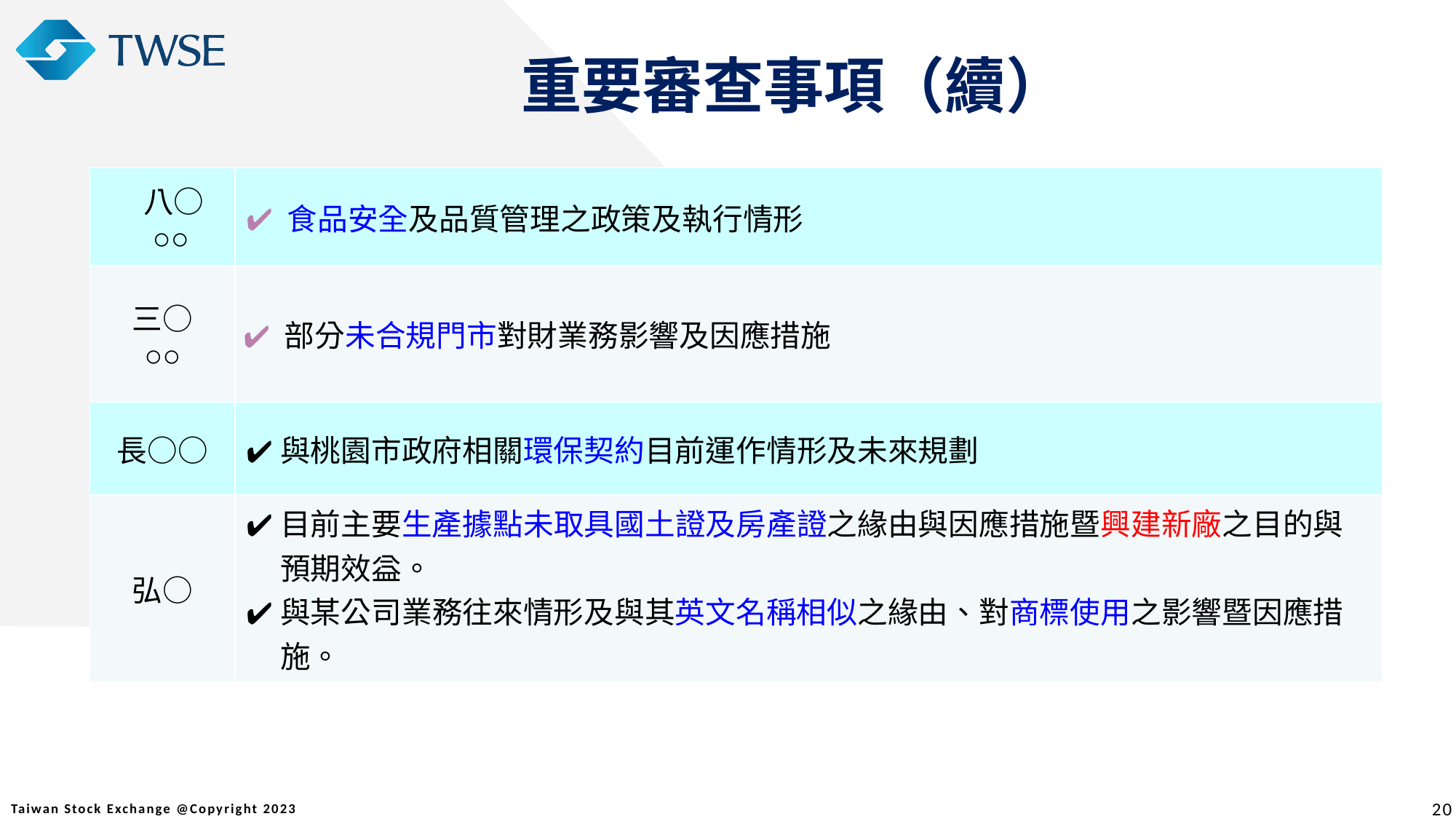

重要審查事項（續）

| 八○ ○○ | 食品安全及品質管理之政策及執行情形 |
| --- | --- |
| 三○ ○○ | 部分未合規門市對財業務影響及因應措施 |
| 長○○ | 與桃園市政府相關環保契約目前運作情形及未來規劃 |
| 弘○ | 目前主要生產據點未取具國土證及房產證之緣由與因應措施暨興建新廠之目的與預期效益。 與某公司業務往來情形及與其英文名稱相似之緣由、對商標使用之影響暨因應措施。 |
20